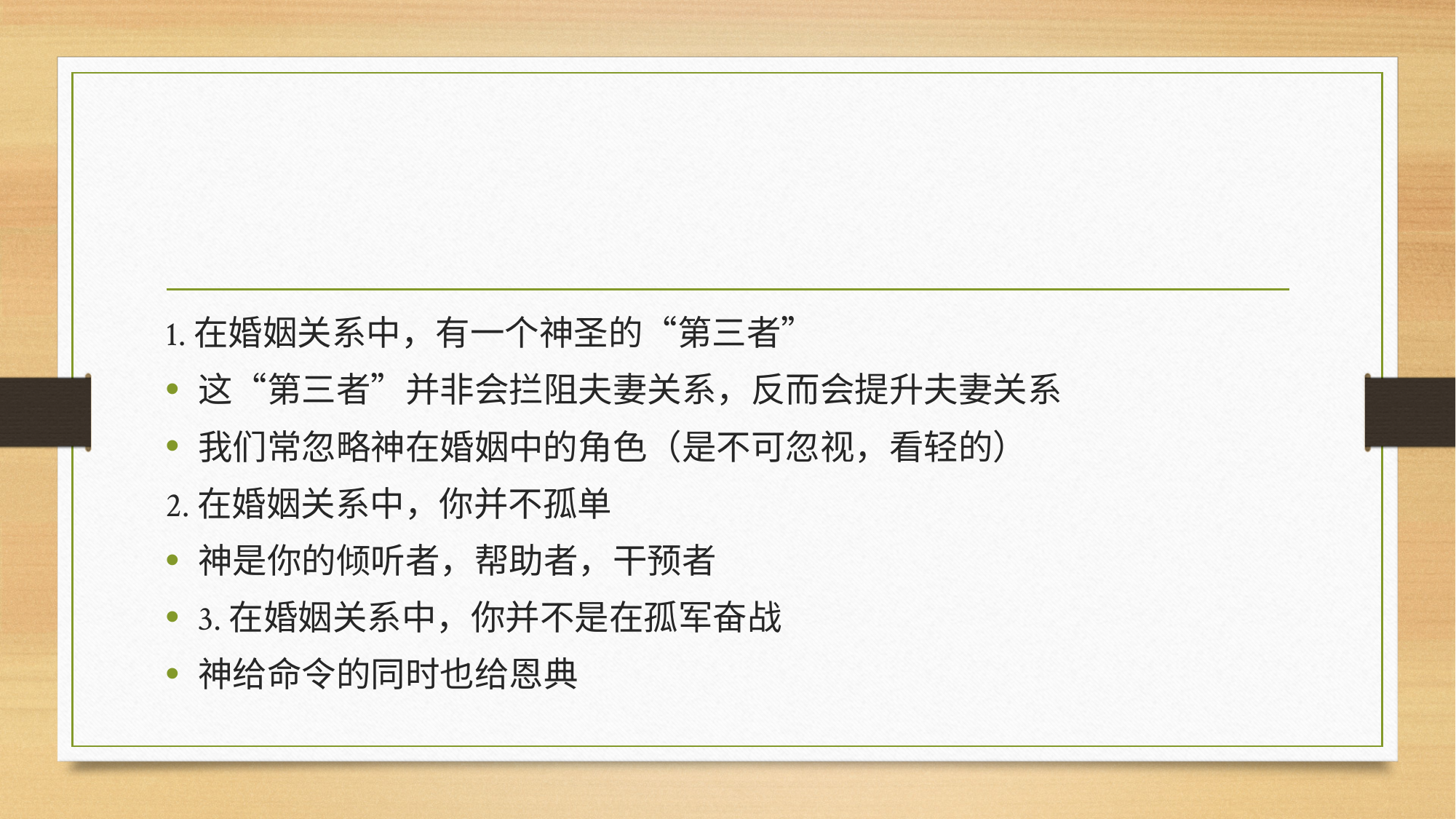

#
1.在婚姻关系中，有一个神圣的“第三者”
这“第三者”并非会拦阻夫妻关系，反而会提升夫妻关系
我们常忽略神在婚姻中的角色（是不可忽视，看轻的）
2.在婚姻关系中，你并不孤单
神是你的倾听者，帮助者，干预者
3.在婚姻关系中，你并不是在孤军奋战
神给命令的同时也给恩典